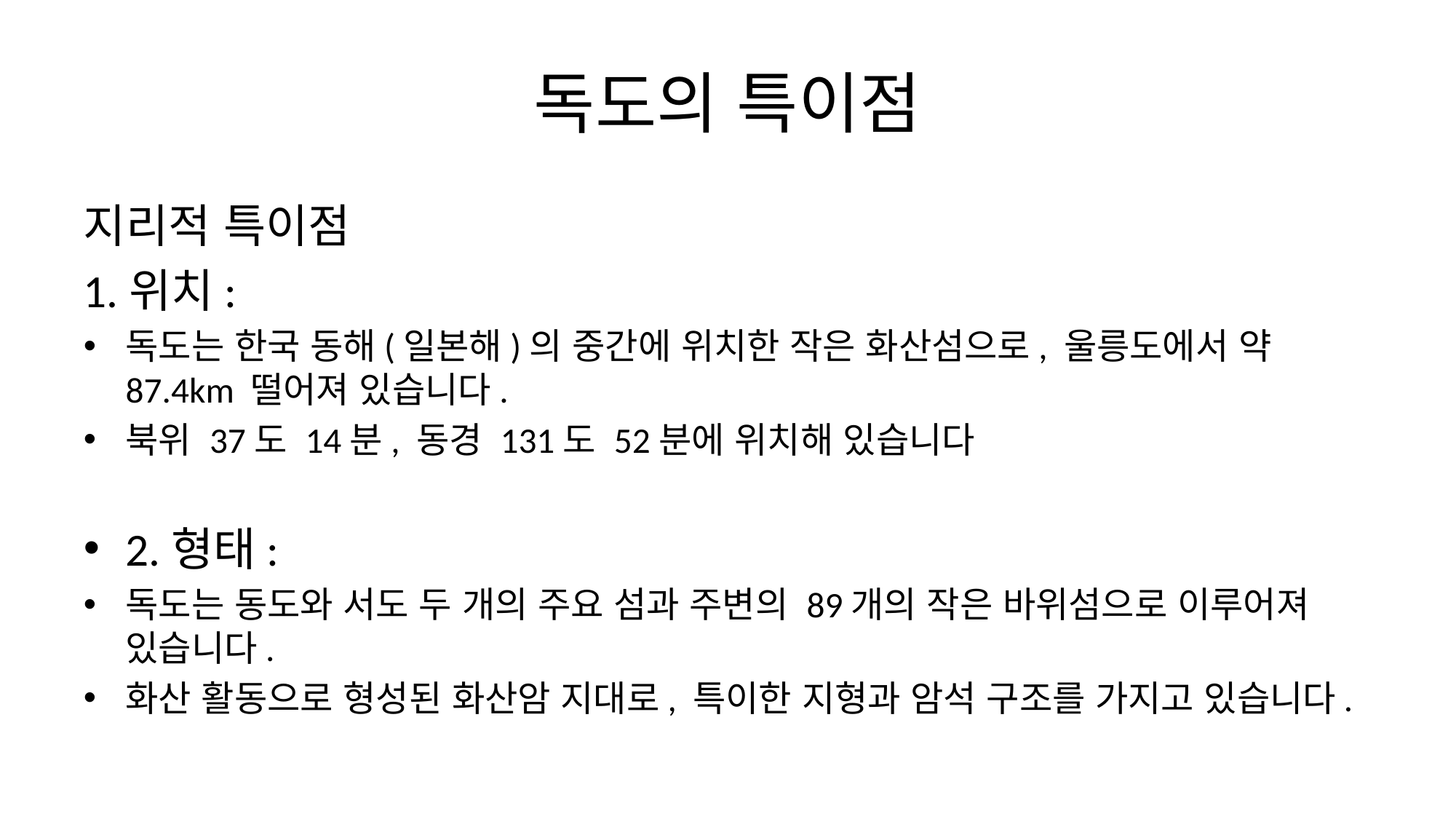

# 독도의 특이점
지리적 특이점
1.위치:
독도는 한국 동해(일본해)의 중간에 위치한 작은 화산섬으로, 울릉도에서 약 87.4km 떨어져 있습니다.
북위 37도 14분, 동경 131도 52분에 위치해 있습니다

2.형태:
독도는 동도와 서도 두 개의 주요 섬과 주변의 89개의 작은 바위섬으로 이루어져 있습니다.
화산 활동으로 형성된 화산암 지대로, 특이한 지형과 암석 구조를 가지고 있습니다.